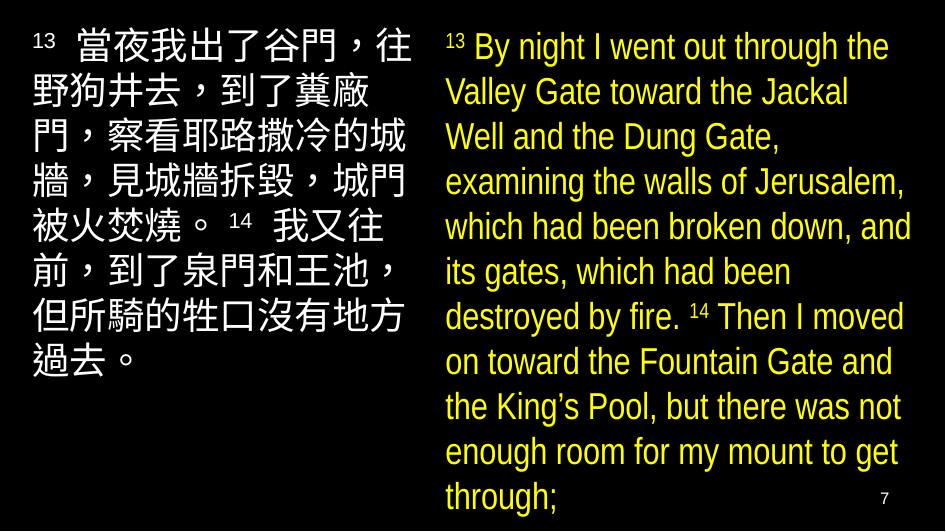

13 當夜我出了谷門，往野狗井去，到了糞廠門，察看耶路撒冷的城牆，見城牆拆毀，城門被火焚燒。14 我又往前，到了泉門和王池，但所騎的牲口沒有地方過去。
13 By night I went out through the Valley Gate toward the Jackal Well and the Dung Gate, examining the walls of Jerusalem, which had been broken down, and its gates, which had been destroyed by fire. 14 Then I moved on toward the Fountain Gate and the King’s Pool, but there was not enough room for my mount to get through;
7